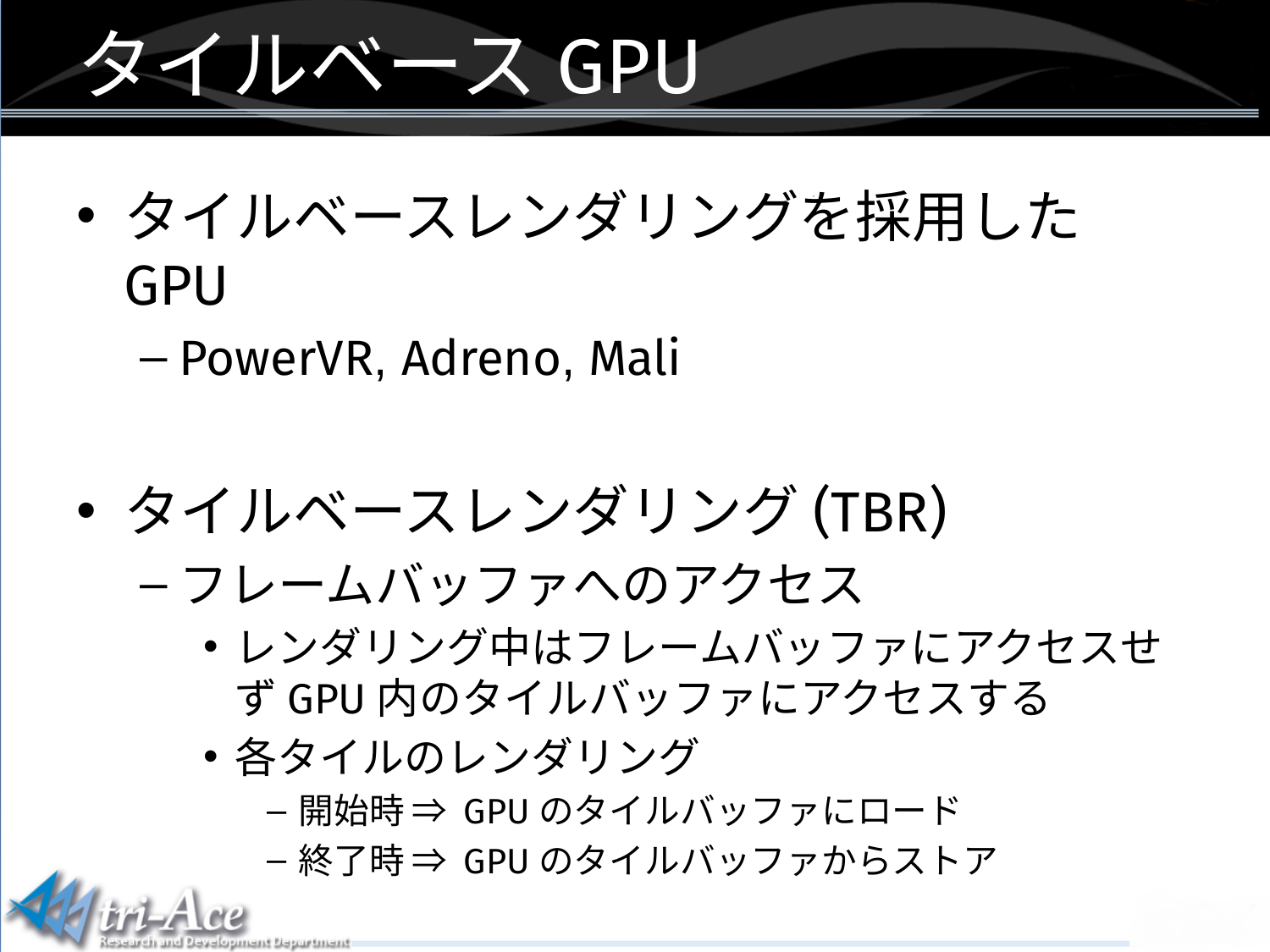

タイルベースGPU
タイルベースレンダリングを採用したGPU
PowerVR, Adreno, Mali

タイルベースレンダリング(TBR)
フレームバッファへのアクセス
レンダリング中はフレームバッファにアクセスせずGPU内のタイルバッファにアクセスする
各タイルのレンダリング
開始時 ⇒ GPUのタイルバッファにロード
終了時 ⇒ GPUのタイルバッファからストア